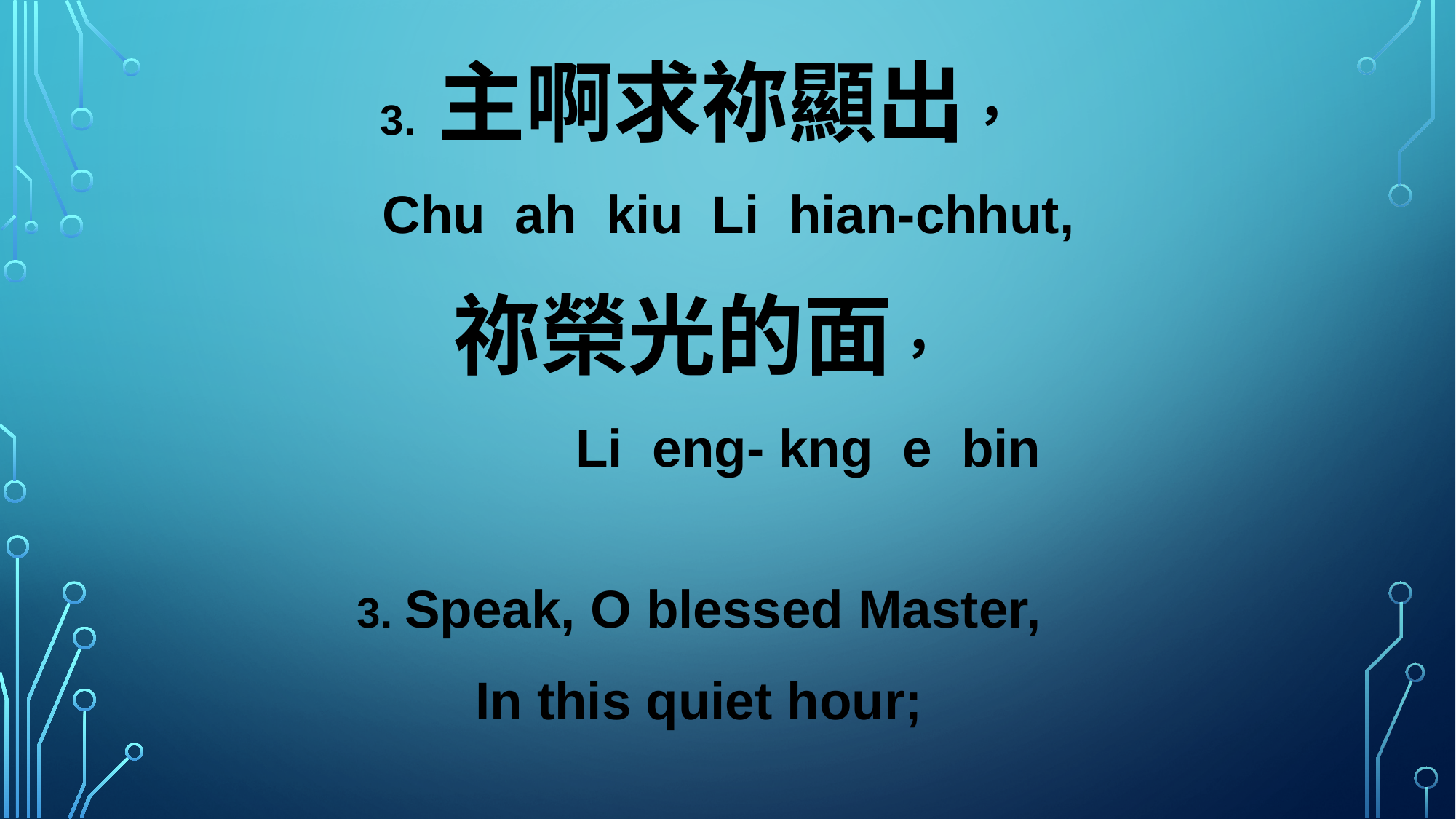

3. 主啊求祢顯出，
    Chu  ah  kiu  Li  hian-chhut,
祢榮光的面，
                           Li  eng- kng  e  bin

3. Speak, O blessed Master,
In this quiet hour;